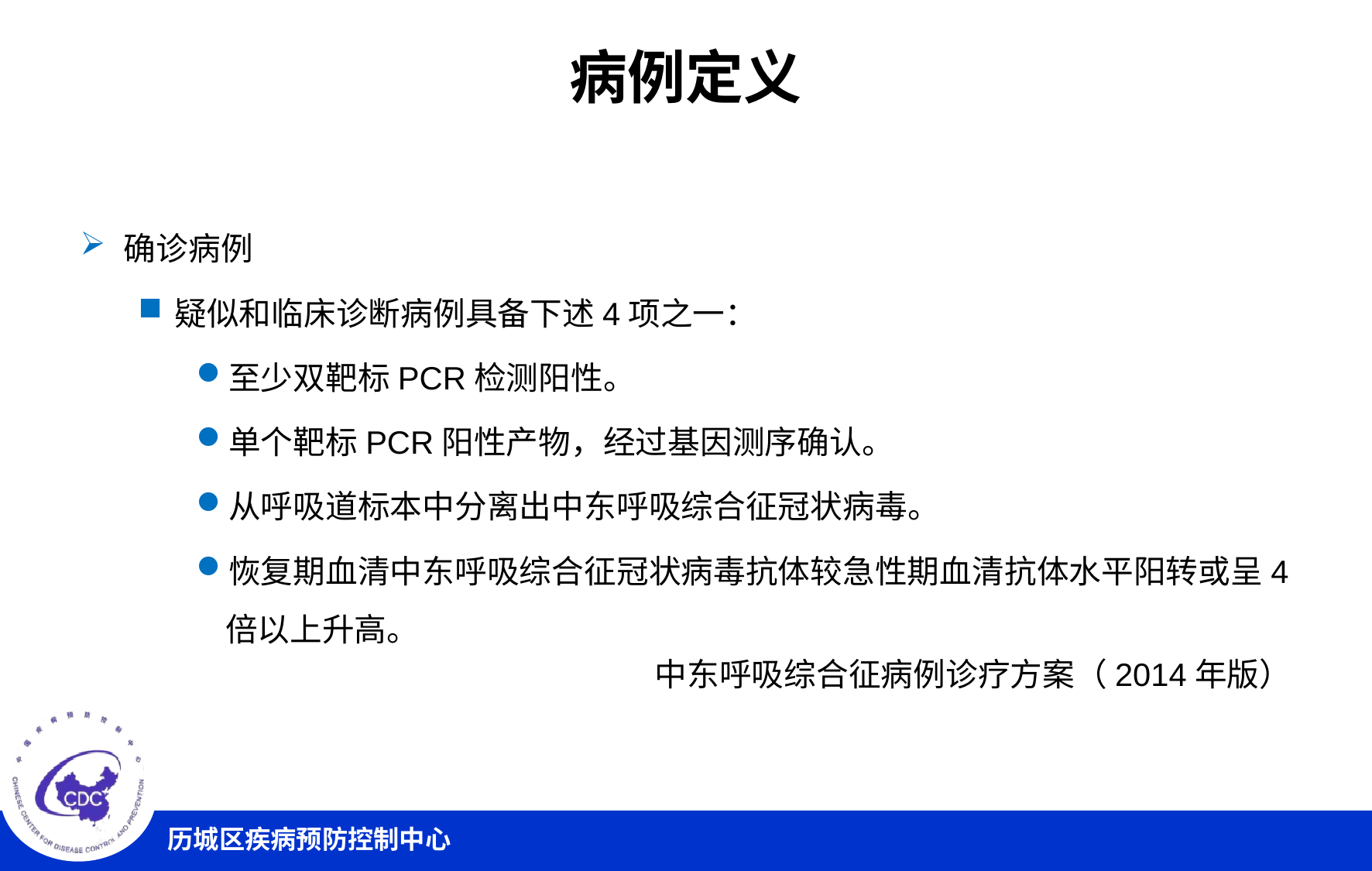

# 病例定义
确诊病例
疑似和临床诊断病例具备下述4项之一：
至少双靶标PCR检测阳性。
单个靶标PCR阳性产物，经过基因测序确认。
从呼吸道标本中分离出中东呼吸综合征冠状病毒。
恢复期血清中东呼吸综合征冠状病毒抗体较急性期血清抗体水平阳转或呈4倍以上升高。
中东呼吸综合征病例诊疗方案（2014年版）